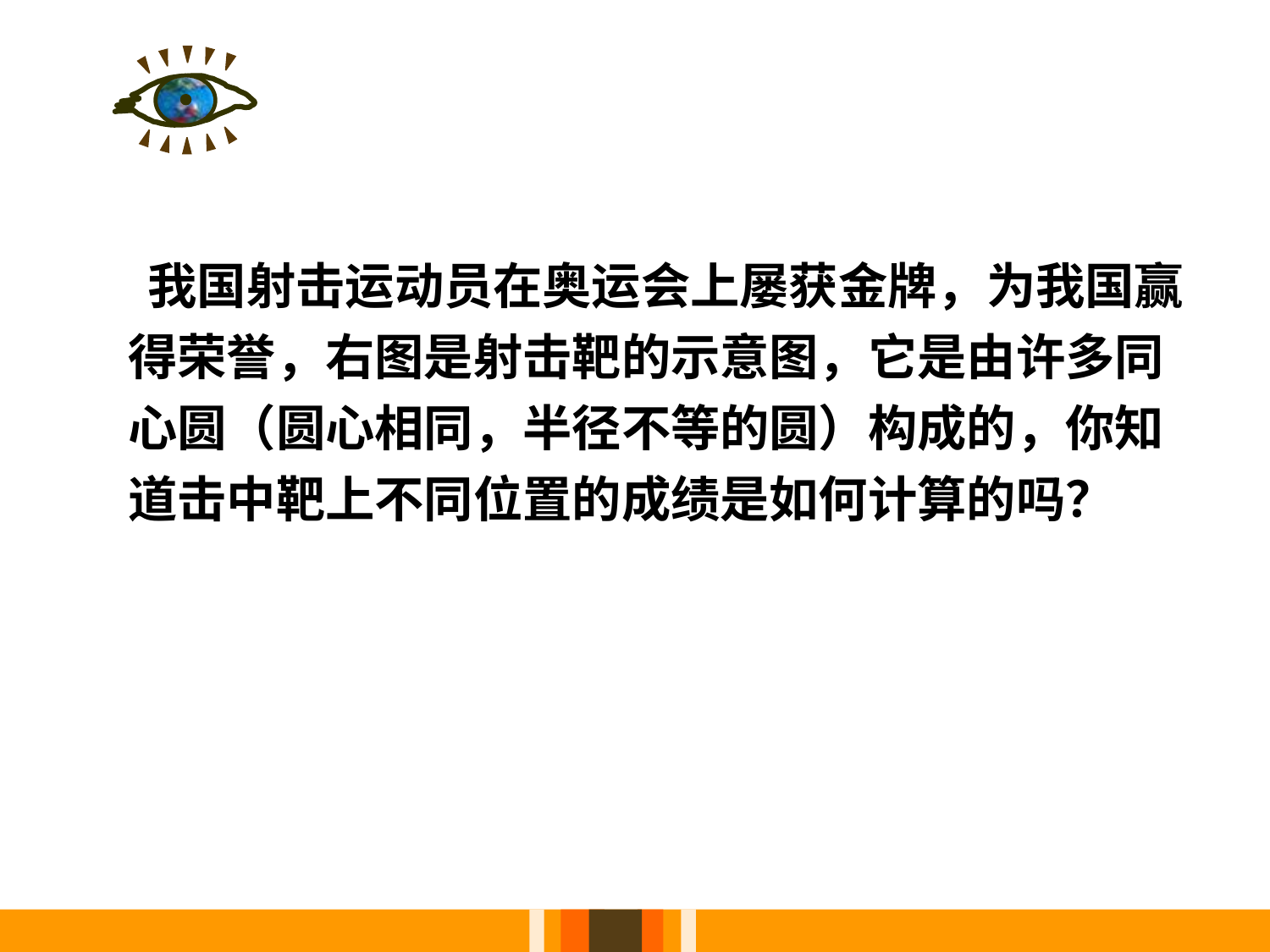

观 察
 我国射击运动员在奥运会上屡获金牌，为我国赢得荣誉，右图是射击靶的示意图，它是由许多同心圆（圆心相同，半径不等的圆）构成的，你知道击中靶上不同位置的成绩是如何计算的吗？